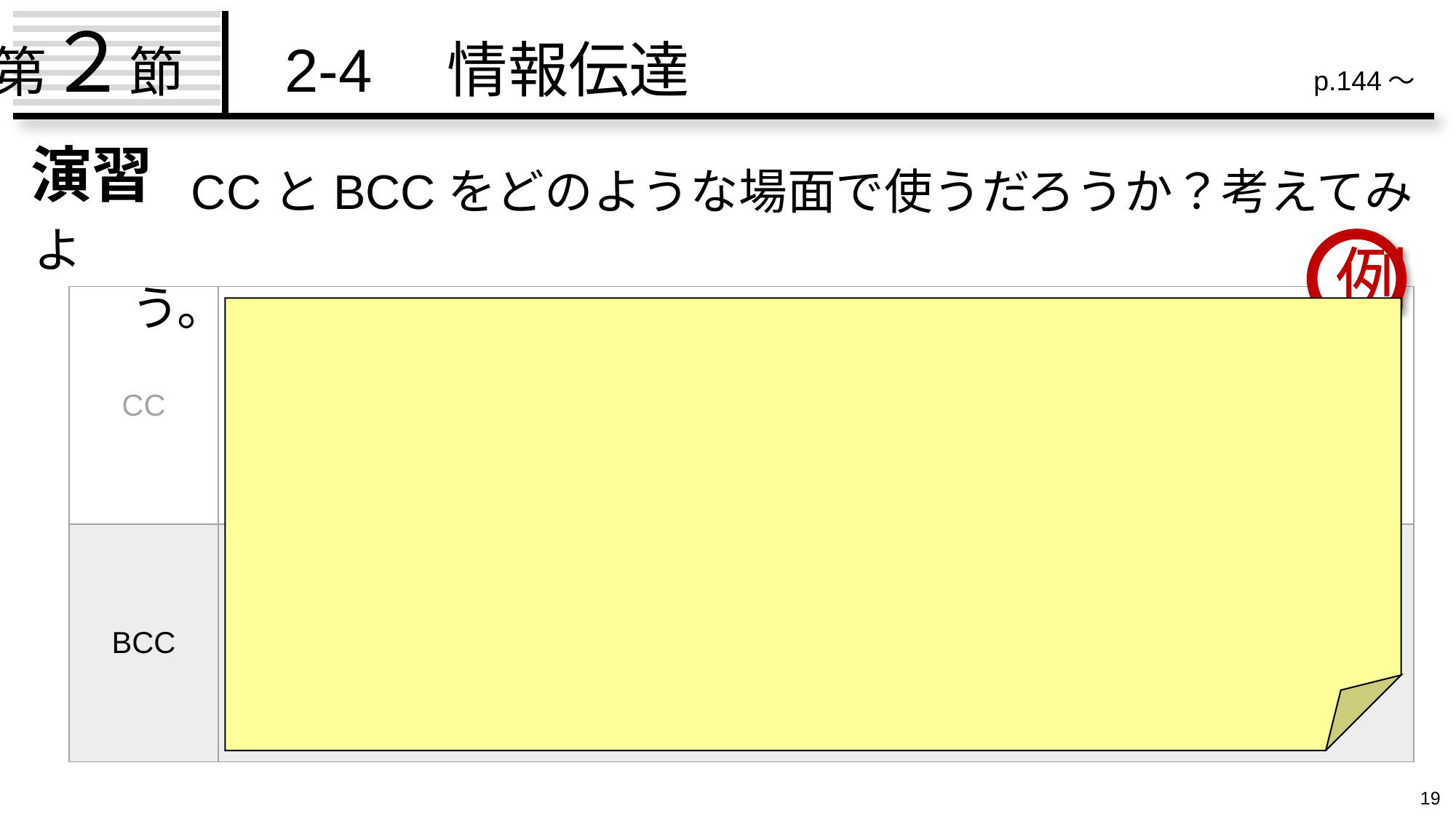

第２節　2-4　情報伝達
p.144～
演習
　　　CCとBCCをどのような場面で使うだろうか？考えてみよ
　　う。
例
| CC | ・取引先の担当者Ａ及び同じ内容を知っておいてほしい副担当者Ｂに電子メールを送信するとき。（この場合，宛先の欄に担当者Ａ，CCの欄に副担当者Ｂの電子メールアドレスを入力することが考えられる。） |
| --- | --- |
| BCC | ・複数のお客様に対して，電子メールを送信するとき。 （この場合，宛先の欄に自分の電子メールアドレスを入力し，BCCの欄にお客様のメールアドレスを「，」で区切って入力するのが一般的である。） |

19